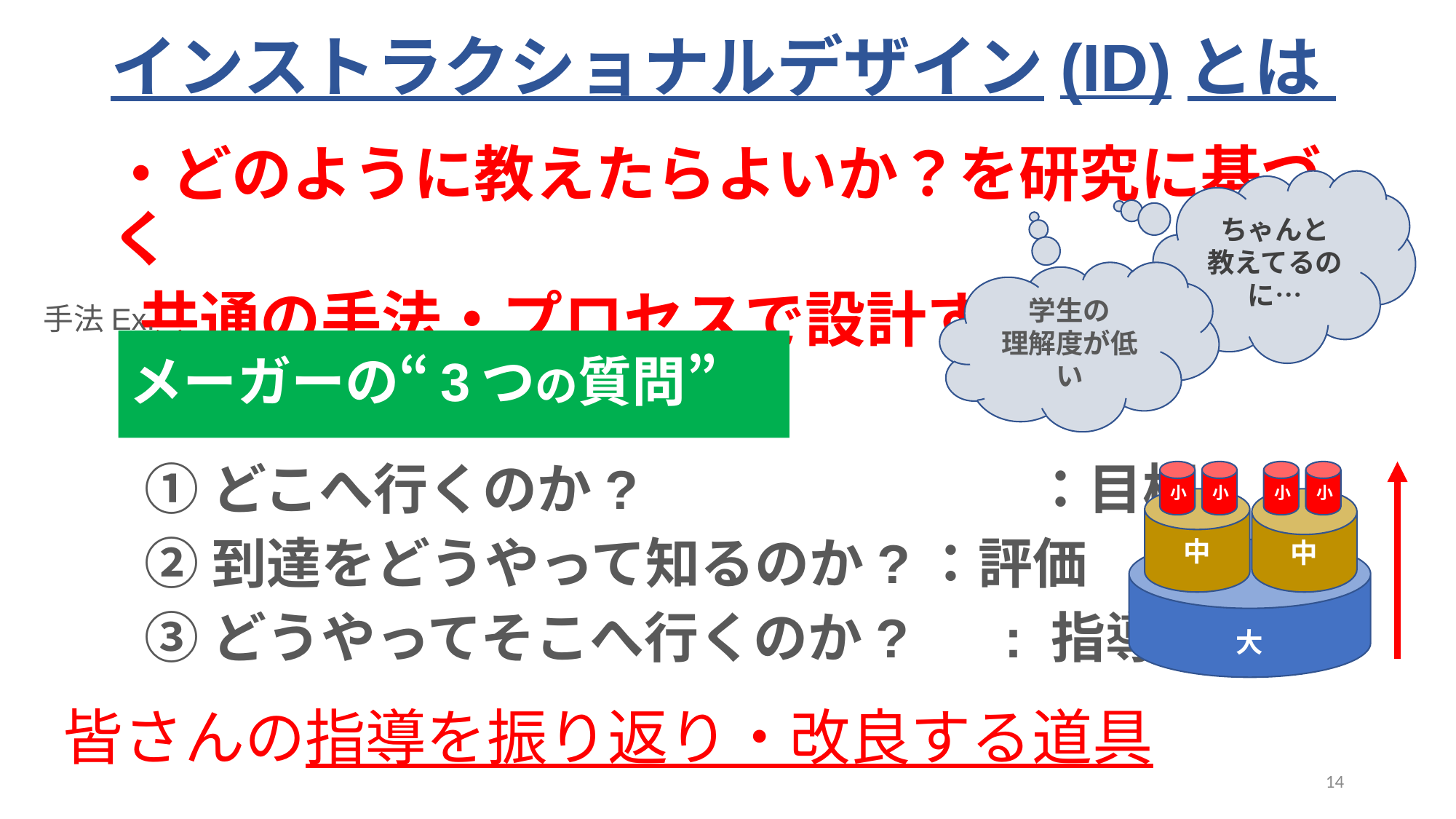

# インストラクショナルデザイン(ID)とは

・どのように教えたらよいか？を研究に基づく
 共通の手法・プロセスで設計する
ちゃんと
教えてるのに…
学生の
理解度が低い
手法Ex.
メーガーの“3つの質問”
①どこへ行くのか?　　　　　　　：目標
②到達をどうやって知るのか?：評価
③どうやってそこへ行くのか? 　: 指導
小
小
小
小
中
中

大
皆さんの指導を振り返り・改良する道具
14